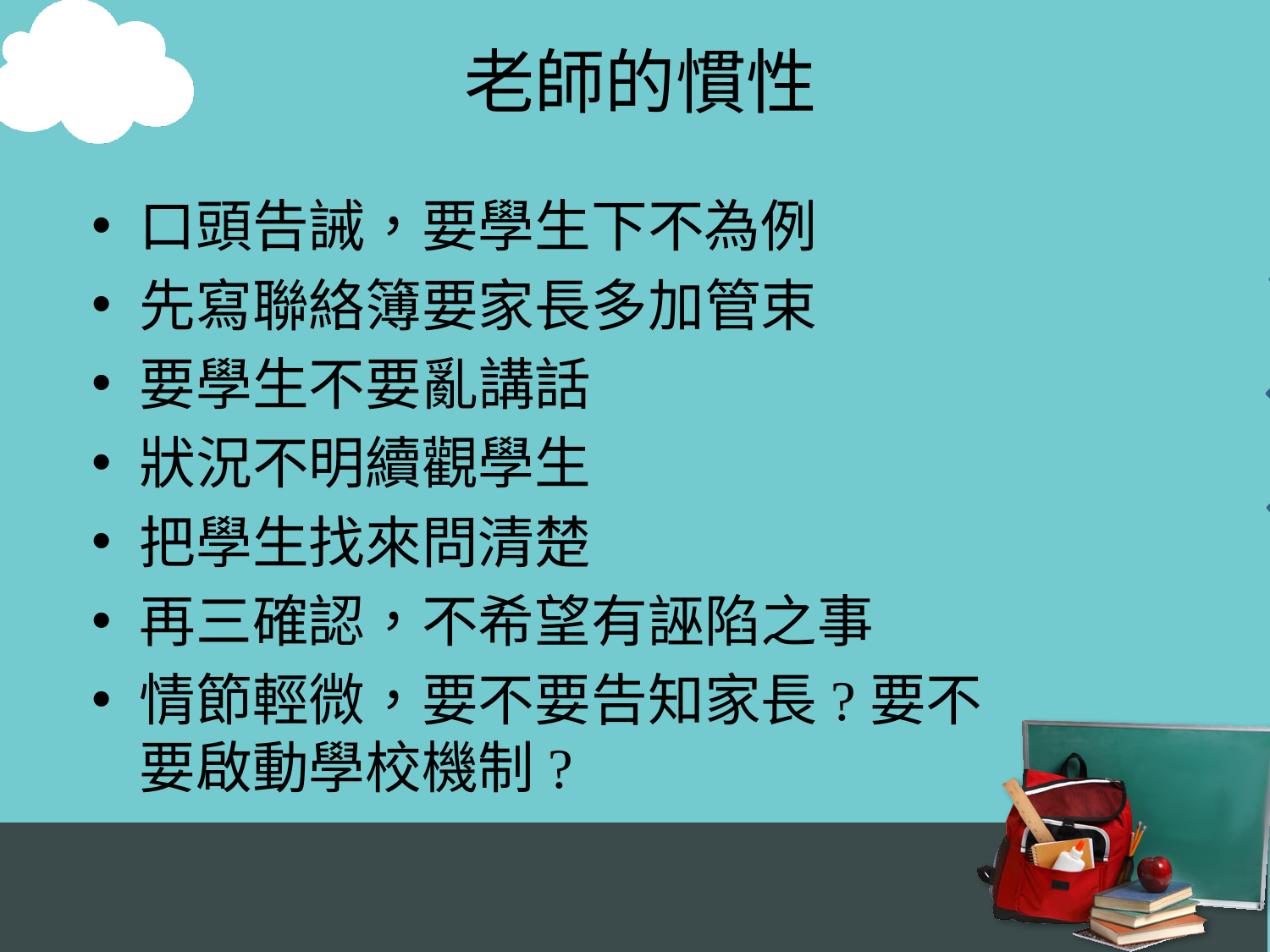

# 老師的慣性
口頭告誡，要學生下不為例
先寫聯絡簿要家長多加管束
要學生不要亂講話
狀況不明續觀學生
把學生找來問清楚
再三確認，不希望有誣陷之事
情節輕微，要不要告知家長?要不要啟動學校機制?
老師的影響力?
家長的管教力?
老師的監控力?